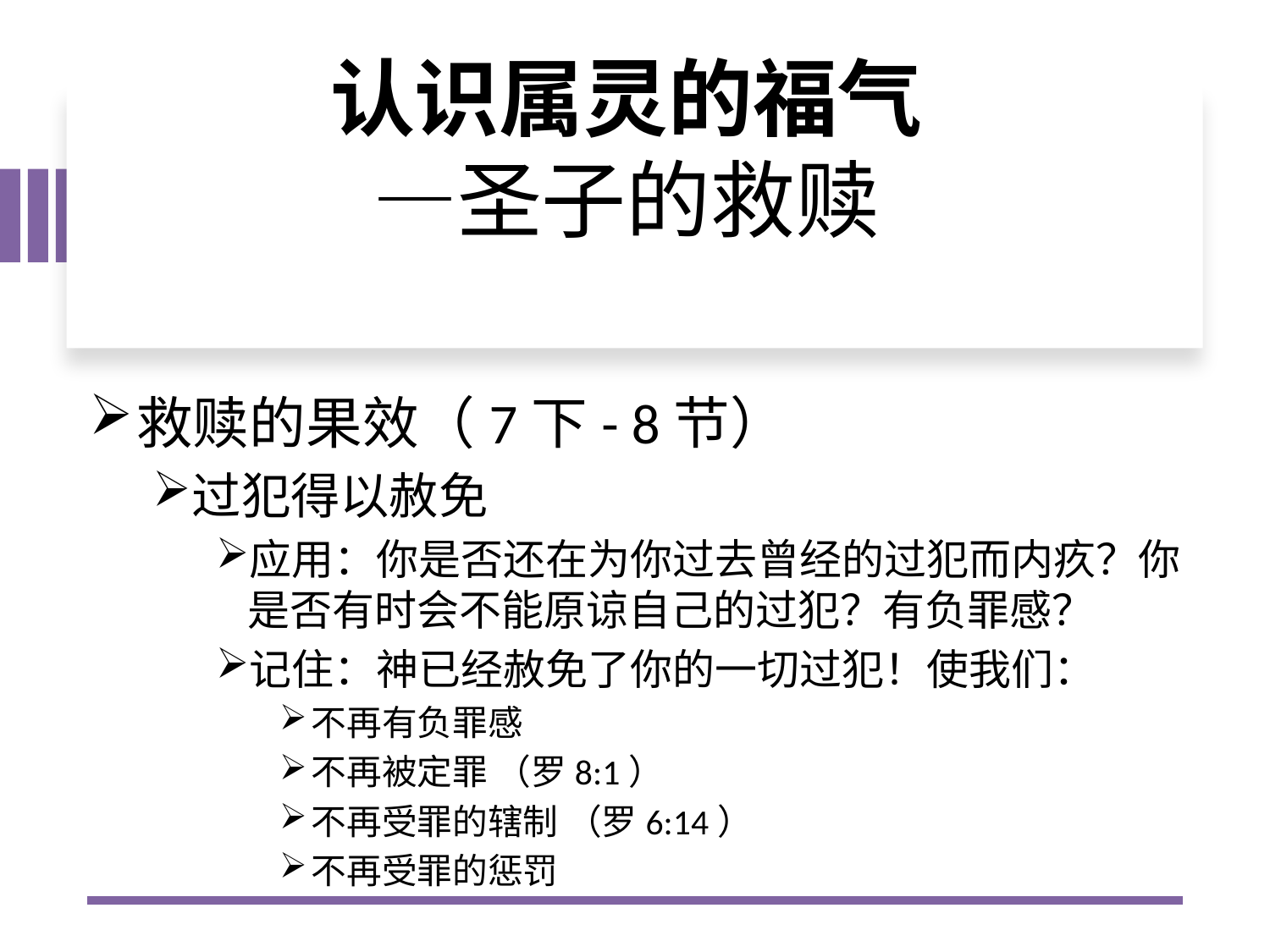

# 认识属灵的福气 —圣子的救赎

救赎的果效（7下- 8节）
过犯得以赦免
应用：你是否还在为你过去曾经的过犯而内疚？你是否有时会不能原谅自己的过犯？有负罪感？
记住：神已经赦免了你的一切过犯！使我们：
不再有负罪感
不再被定罪 （罗8:1）
不再受罪的辖制 （罗6:14）
不再受罪的惩罚